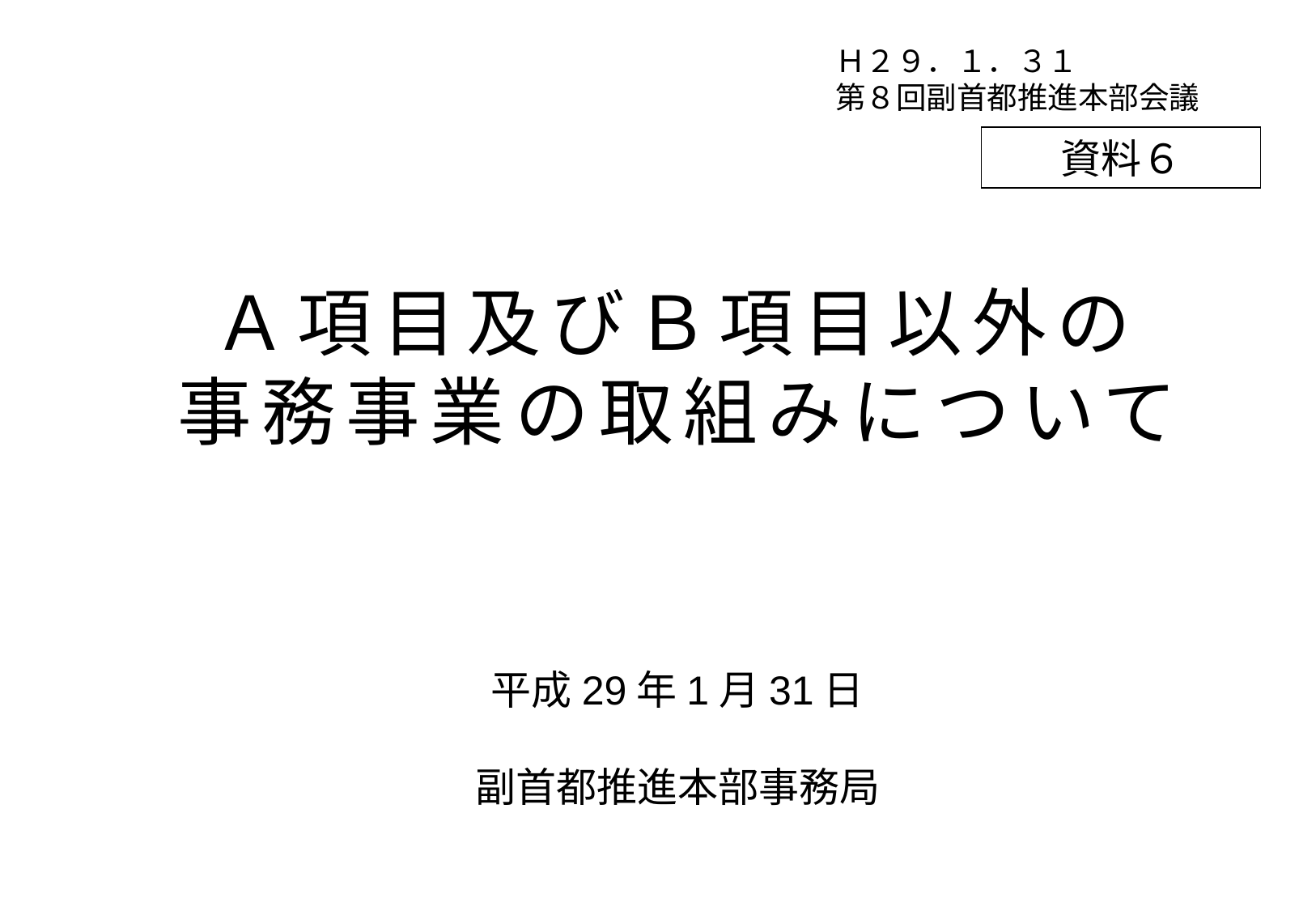

Ｈ２９．１．３１
第８回副首都推進本部会議
資料６
# Ａ項目及びＢ項目以外の 事務事業の取組みについて
平成29年1月31日
副首都推進本部事務局